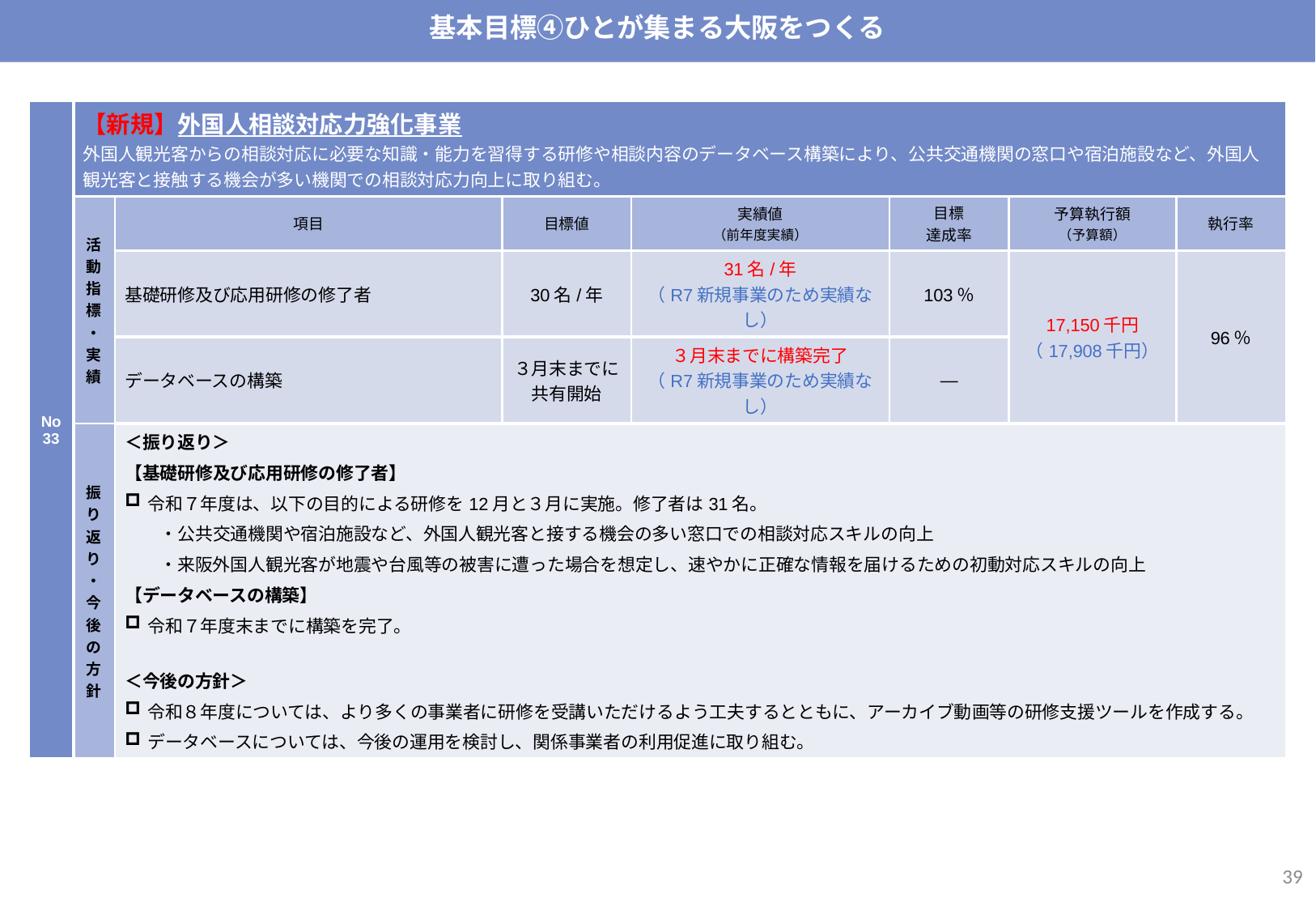

基本目標④ひとが集まる大阪をつくる
| No33 | 【新規】外国人相談対応力強化事業 外国人観光客からの相談対応に必要な知識・能力を習得する研修や相談内容のデータベース構築により、公共交通機関の窓口や宿泊施設など、外国人観光客と接触する機会が多い機関での相談対応力向上に取り組む。 |  |  |  |  |  |  |
| --- | --- | --- | --- | --- | --- | --- | --- |
|  | 活動指標・実績 | 項目 | 目標値 | 実績値 （前年度実績） | 目標 達成率 | 予算執行額 （予算額） | 執行率 |
|  |  | 基礎研修及び応用研修の修了者 | 30名/年 | 31名/年 （R7新規事業のため実績なし） | 103％ | 17,150千円 （17,908千円） | 96％ |
|  |  | データベースの構築 | ３月末までに共有開始 | ３月末までに構築完了 （R7新規事業のため実績なし） | ― |  |  |
|  | 振り返り・今後の方針 | ＜振り返り＞ 【基礎研修及び応用研修の修了者】 令和７年度は、以下の目的による研修を12月と３月に実施。修了者は31名。 　　・公共交通機関や宿泊施設など、外国人観光客と接する機会の多い窓口での相談対応スキルの向上 　　・来阪外国人観光客が地震や台風等の被害に遭った場合を想定し、速やかに正確な情報を届けるための初動対応スキルの向上 【データベースの構築】 令和７年度末までに構築を完了。 ＜今後の方針＞ 令和８年度については、より多くの事業者に研修を受講いただけるよう工夫するとともに、アーカイブ動画等の研修支援ツールを作成する。 データベースについては、今後の運用を検討し、関係事業者の利用促進に取り組む。 |  |  |  |  |  |
39